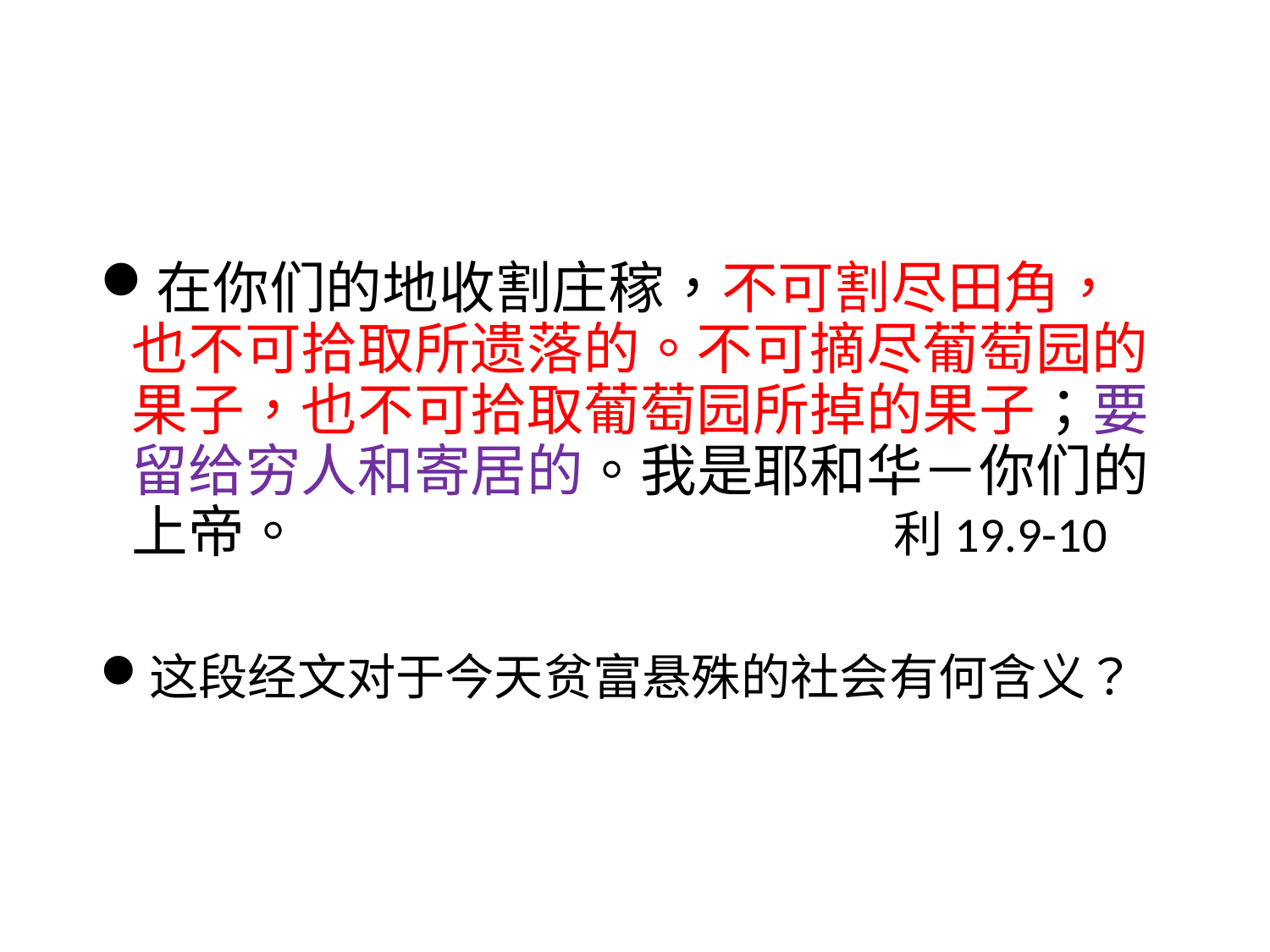

#
在你们的地收割庄稼，不可割尽田角，也不可拾取所遗落的。不可摘尽葡萄园的果子，也不可拾取葡萄园所掉的果子；要留给穷人和寄居的。我是耶和华－你们的上帝。					利19.9-10

这段经文对于今天贫富悬殊的社会有何含义？